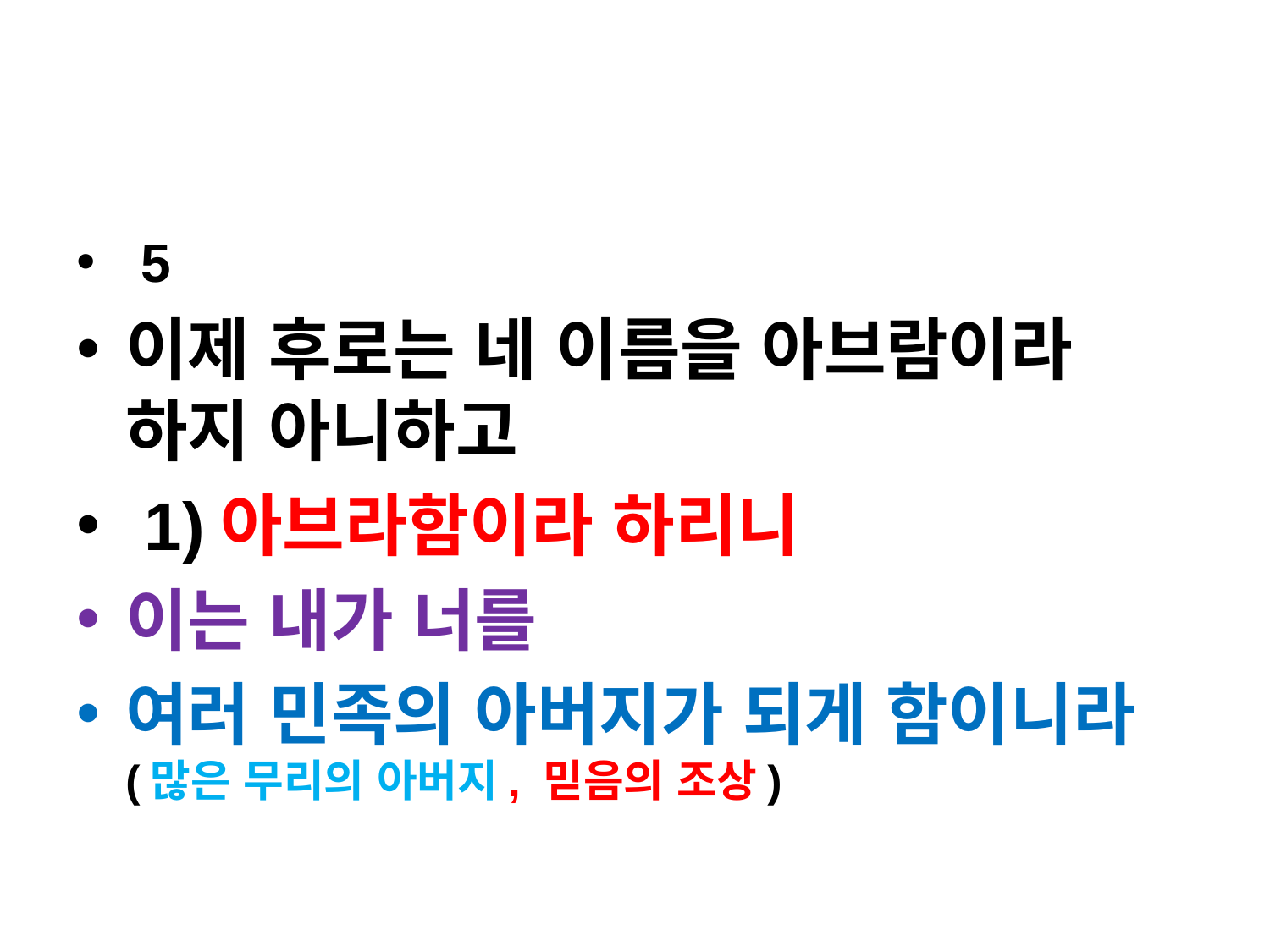

#
 5
이제 후로는 네 이름을 아브람이라 하지 아니하고
 1)아브라함이라 하리니
이는 내가 너를
여러 민족의 아버지가 되게 함이니라 (많은 무리의 아버지, 믿음의 조상)